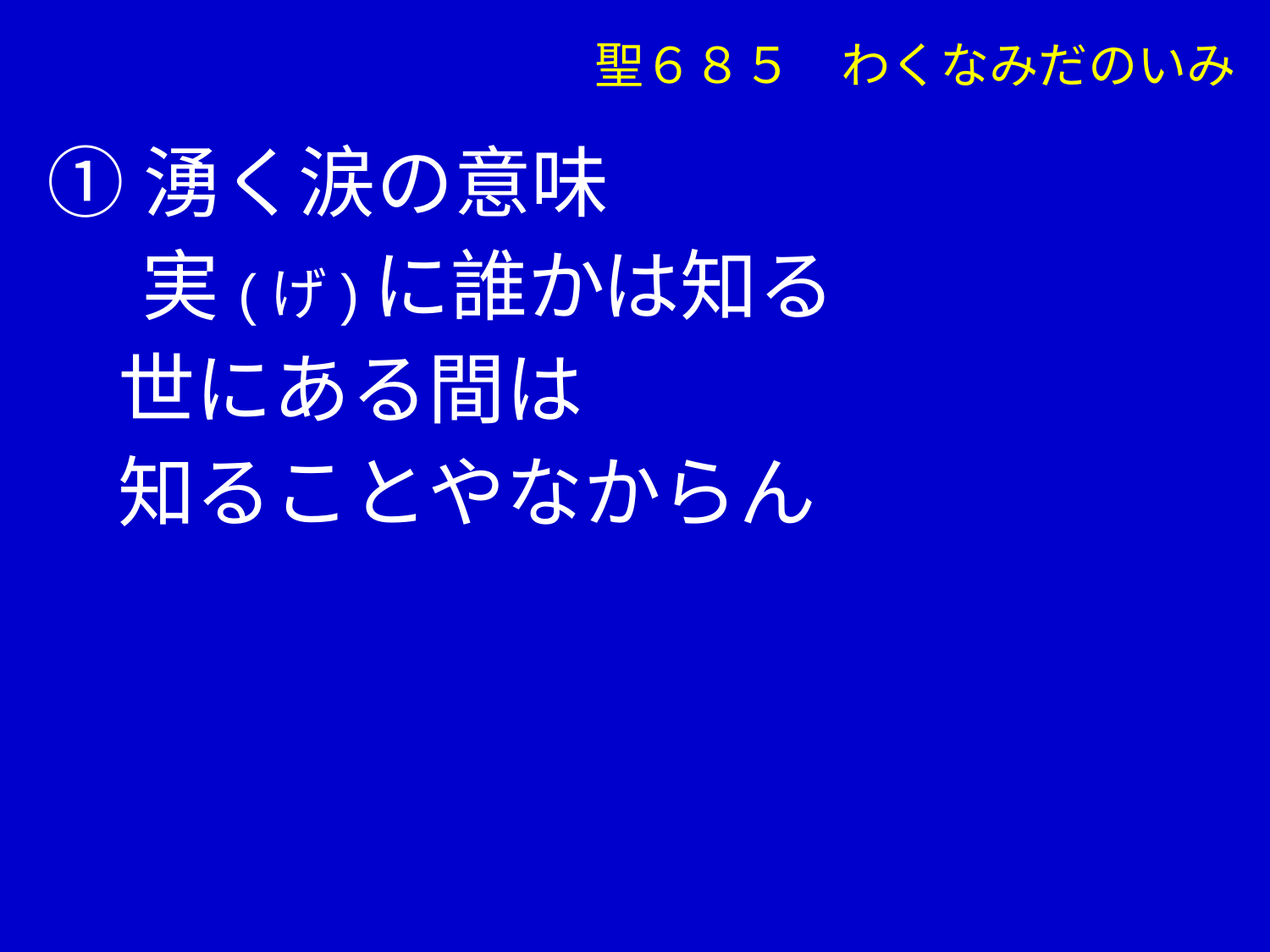

聖６８５　わくなみだのいみ
①湧く涙の意味
　 実(げ)に誰かは知る
   世にある間は
   知ることやなからん